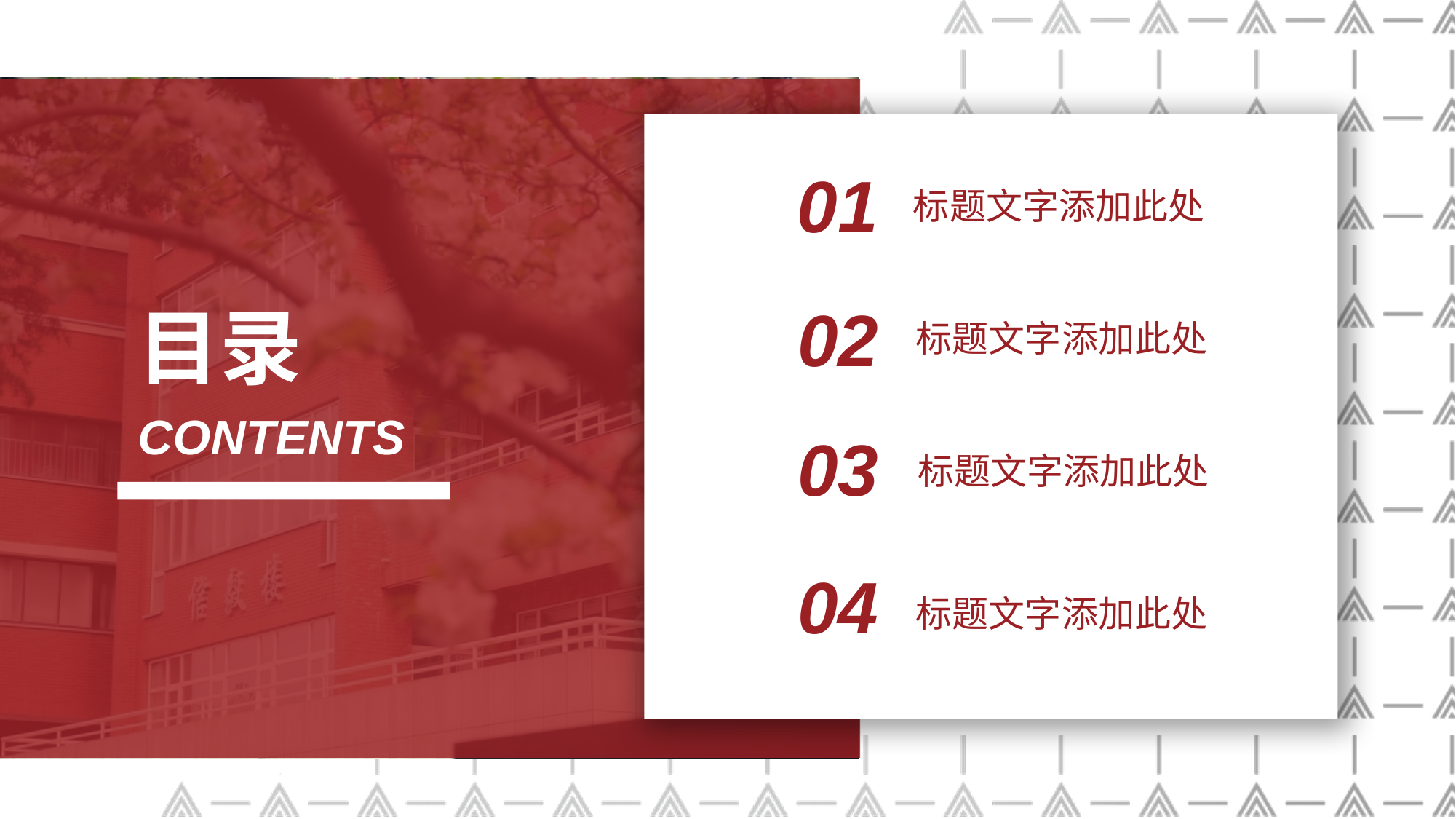

01
标题文字添加此处
02
标题文字添加此处
目录
CONTENTS

03
标题文字添加此处
04
标题文字添加此处